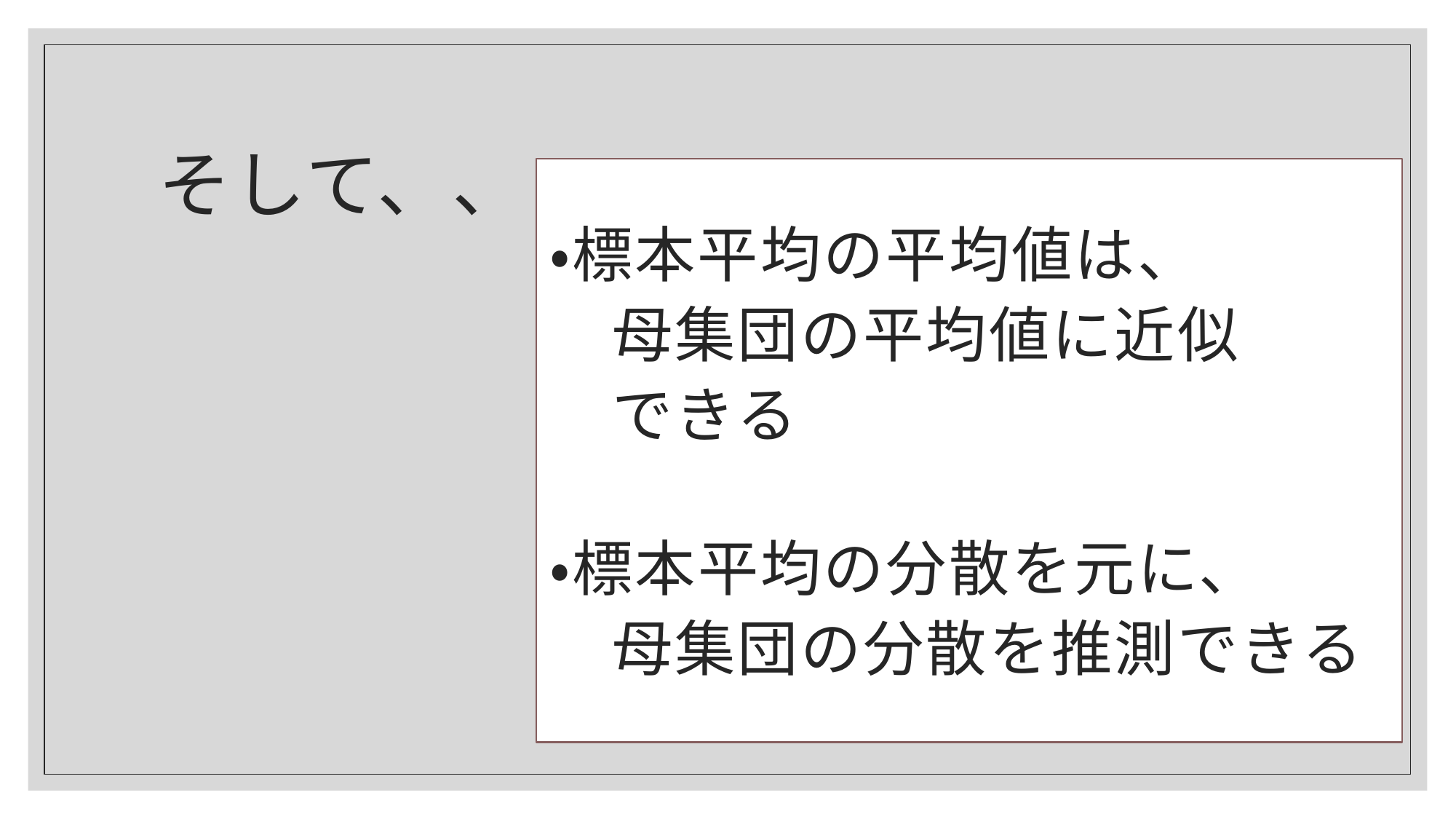

そして、、

# ・標本平均の平均値は、 　母集団の平均値に近似 　できる
・標本平均の分散を元に、
　母集団の分散を推測できる